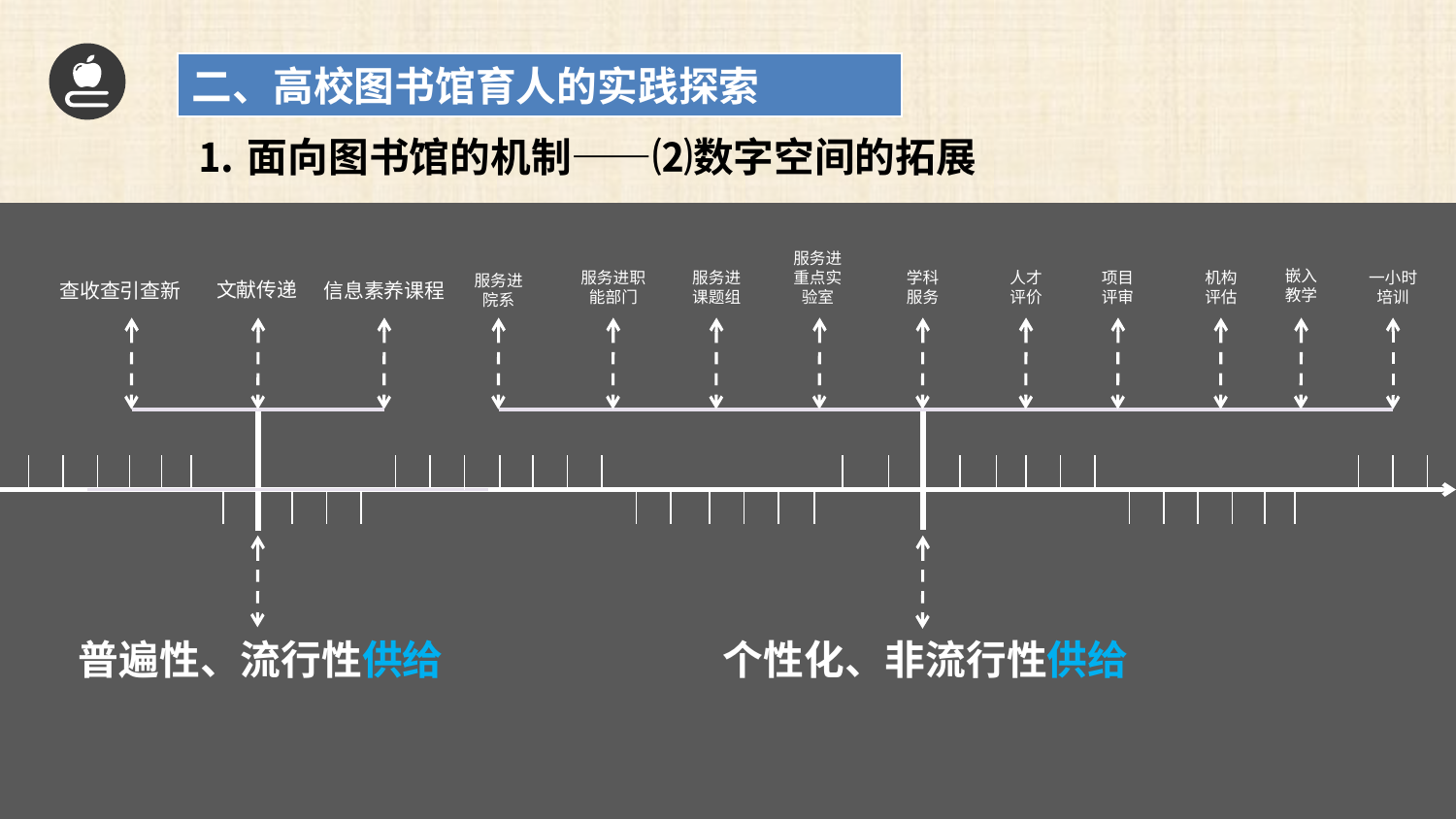

二、高校图书馆育人的实践探索
⒈面向图书馆的机制——⑵数字空间的拓展

服务进重点实验室
嵌入
教学
服务进职能部门
服务进课题组
学科
服务
人才
评价
项目
评审
机构
评估
一小时培训
服务进院系
文献传递
信息素养课程
查收查引查新
普遍性、流行性供给
个性化、非流行性供给